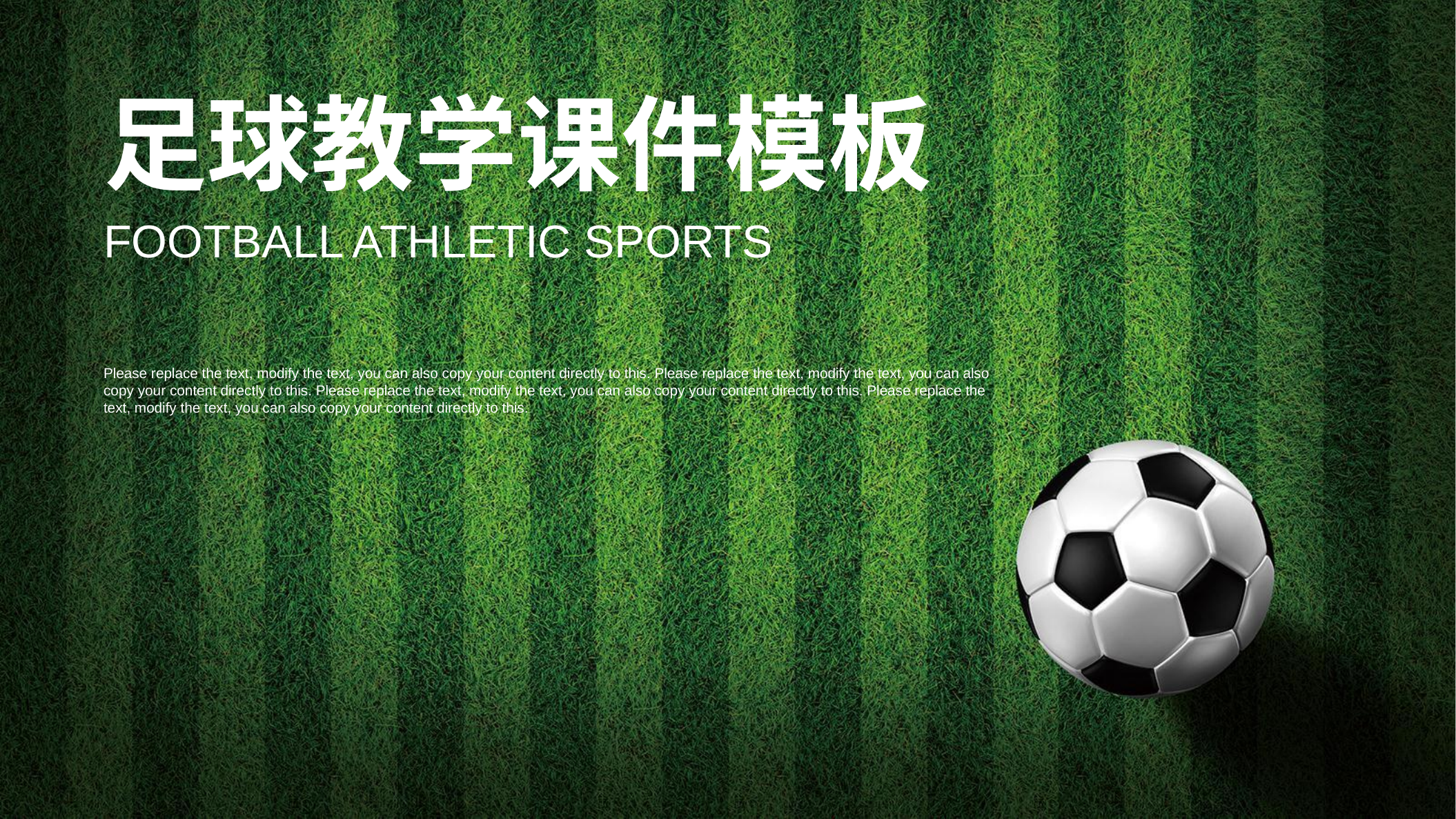

足球教学课件模板
FOOTBALL ATHLETIC SPORTS
Please replace the text, modify the text, you can also copy your content directly to this. Please replace the text, modify the text, you can also copy your content directly to this. Please replace the text, modify the text, you can also copy your content directly to this. Please replace the text, modify the text, you can also copy your content directly to this.